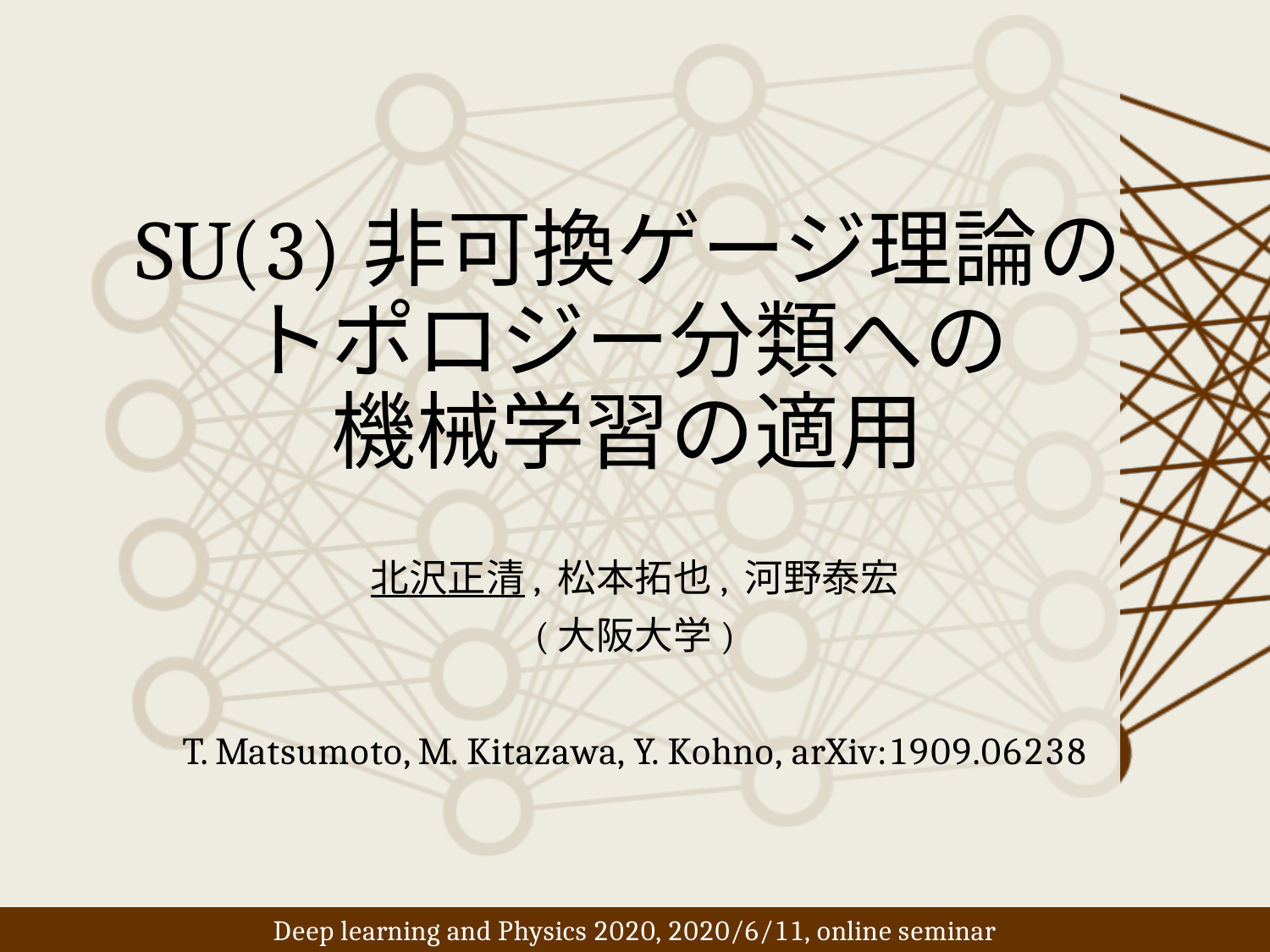

# SU(3)非可換ゲージ理論の トポロジー分類への 機械学習の適用
北沢正清, 松本拓也, 河野泰宏
(大阪大学)

T. Matsumoto, M. Kitazawa, Y. Kohno, arXiv:1909.06238